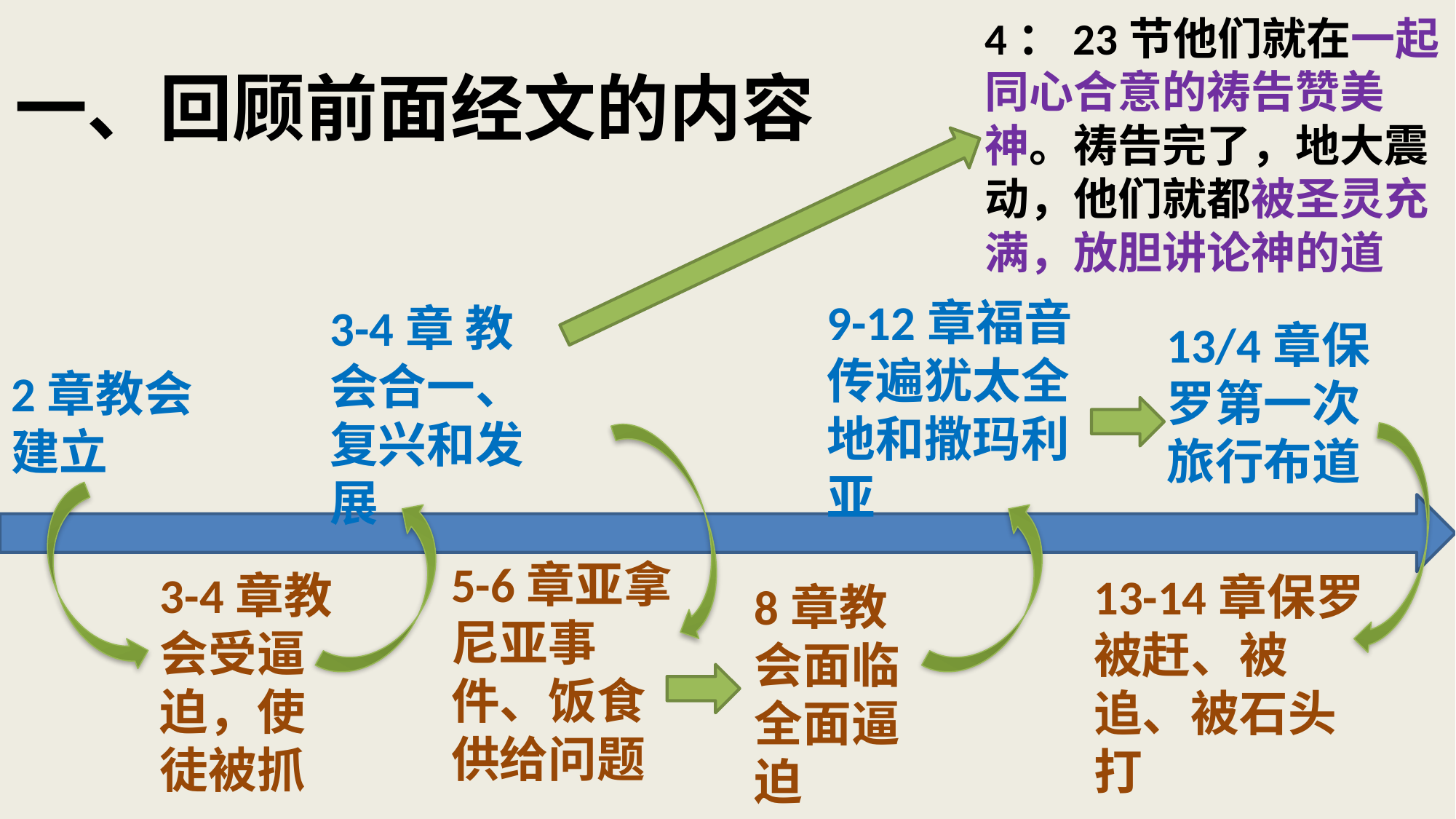

4：23节他们就在一起同心合意的祷告赞美神。祷告完了，地大震动，他们就都被圣灵充满，放胆讲论神的道
一、回顾前面经文的内容

9-12章福音传遍犹太全地和撒玛利亚
3-4章 教会合一、复兴和发展
13/4章保罗第一次旅行布道
# 2章教会建立

3-4章教会受逼迫，使徒被抓
5-6章亚拿尼亚事件、饭食供给问题
8章教会面临全面逼迫
13-14章保罗被赶、被追、被石头打